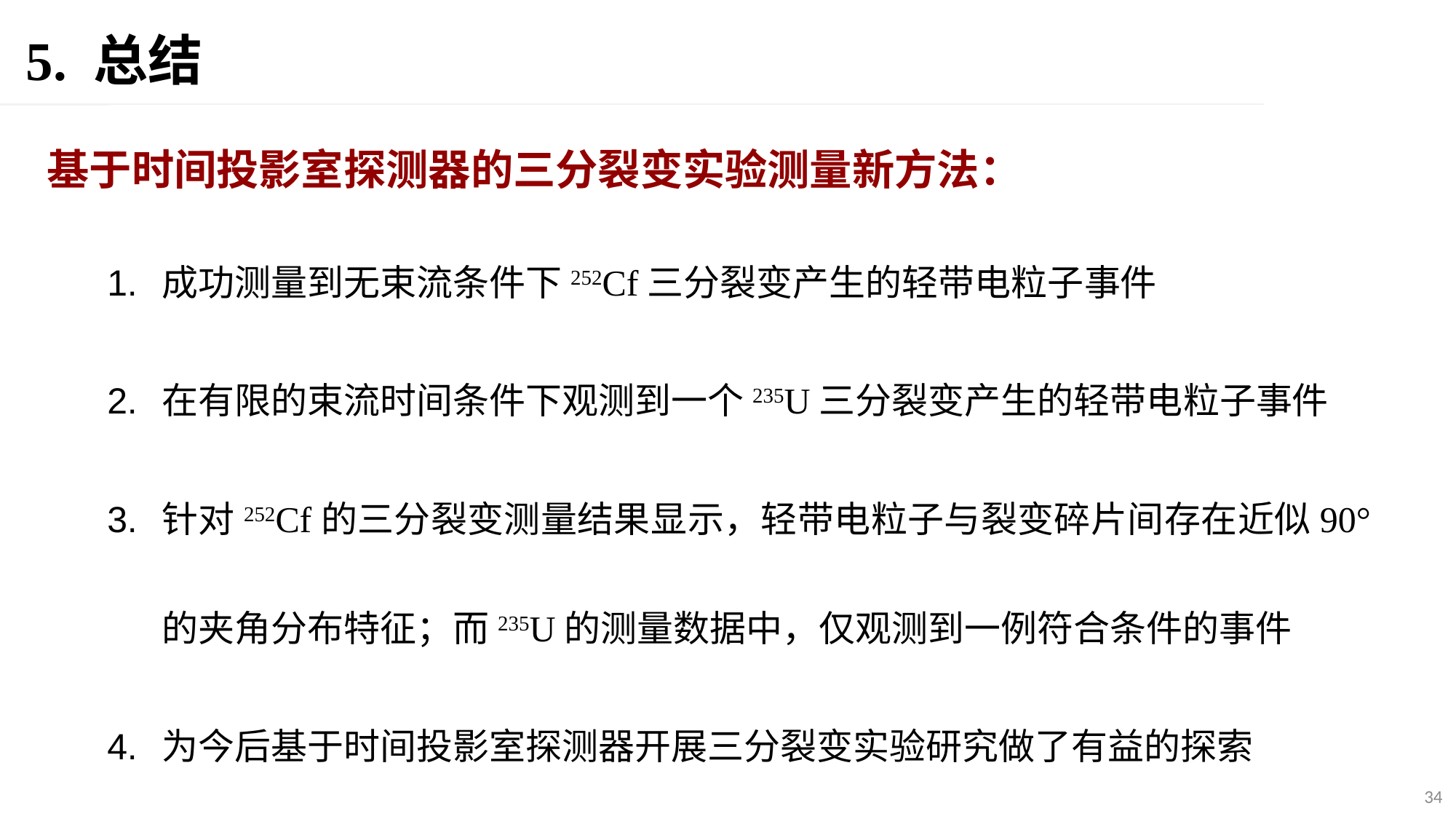

5. 总结
基于时间投影室探测器的三分裂变实验测量新方法：
成功测量到无束流条件下252Cf三分裂变产生的轻带电粒子事件
在有限的束流时间条件下观测到一个235U三分裂变产生的轻带电粒子事件
针对252Cf的三分裂变测量结果显示，轻带电粒子与裂变碎片间存在近似90°的夹角分布特征；而235U的测量数据中，仅观测到一例符合条件的事件
为今后基于时间投影室探测器开展三分裂变实验研究做了有益的探索

34